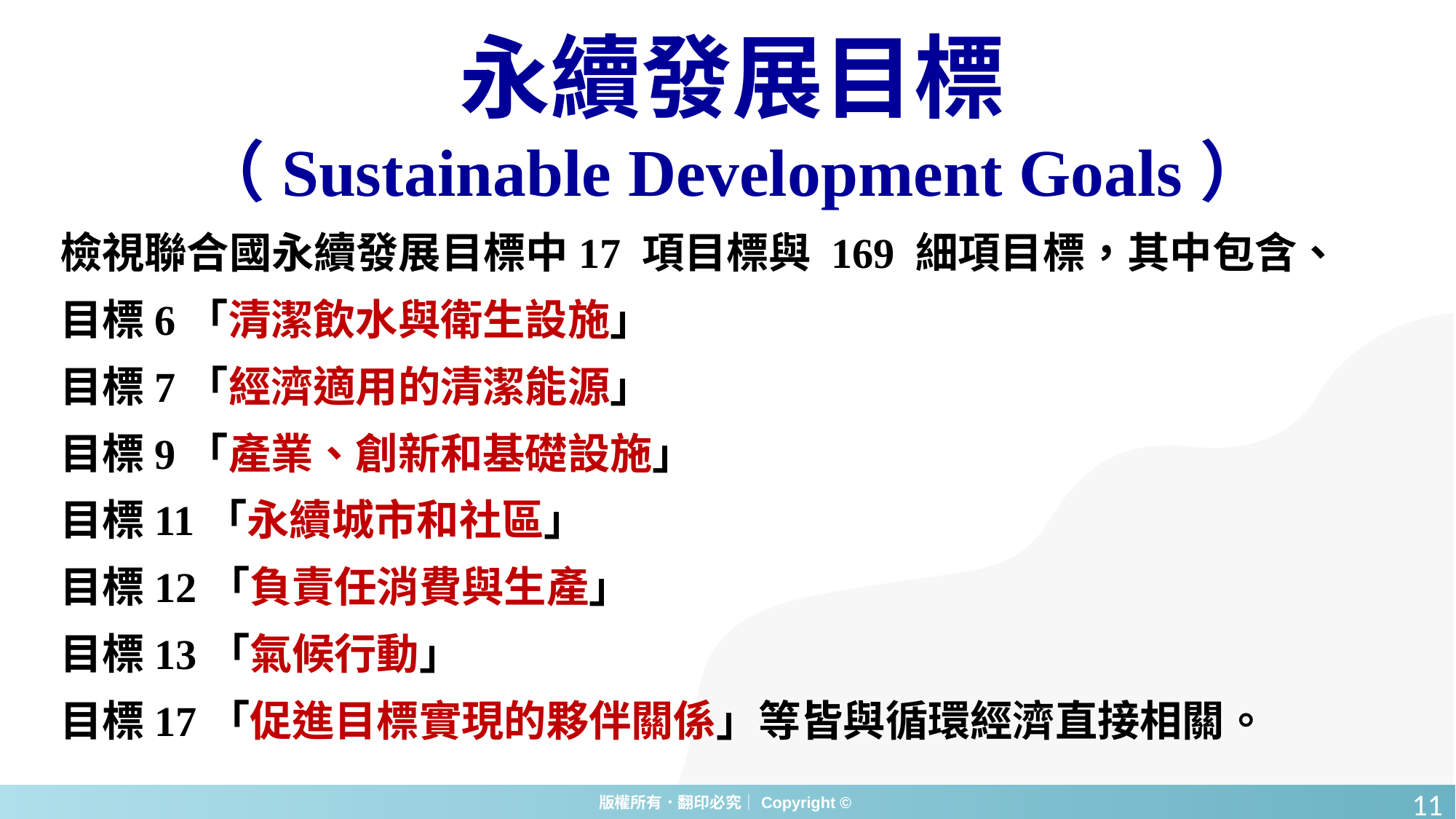

永續發展目標
（Sustainable Development Goals）

檢視聯合國永續發展目標中17 項目標與 169 細項目標，其中包含、
目標6「清潔飲水與衛生設施」
目標7「經濟適用的清潔能源」
目標9「產業、創新和基礎設施」
目標11「永續城市和社區」
目標12「負責任消費與生產」
目標13「氣候行動」
目標17「促進目標實現的夥伴關係」等皆與循環經濟直接相關。
11